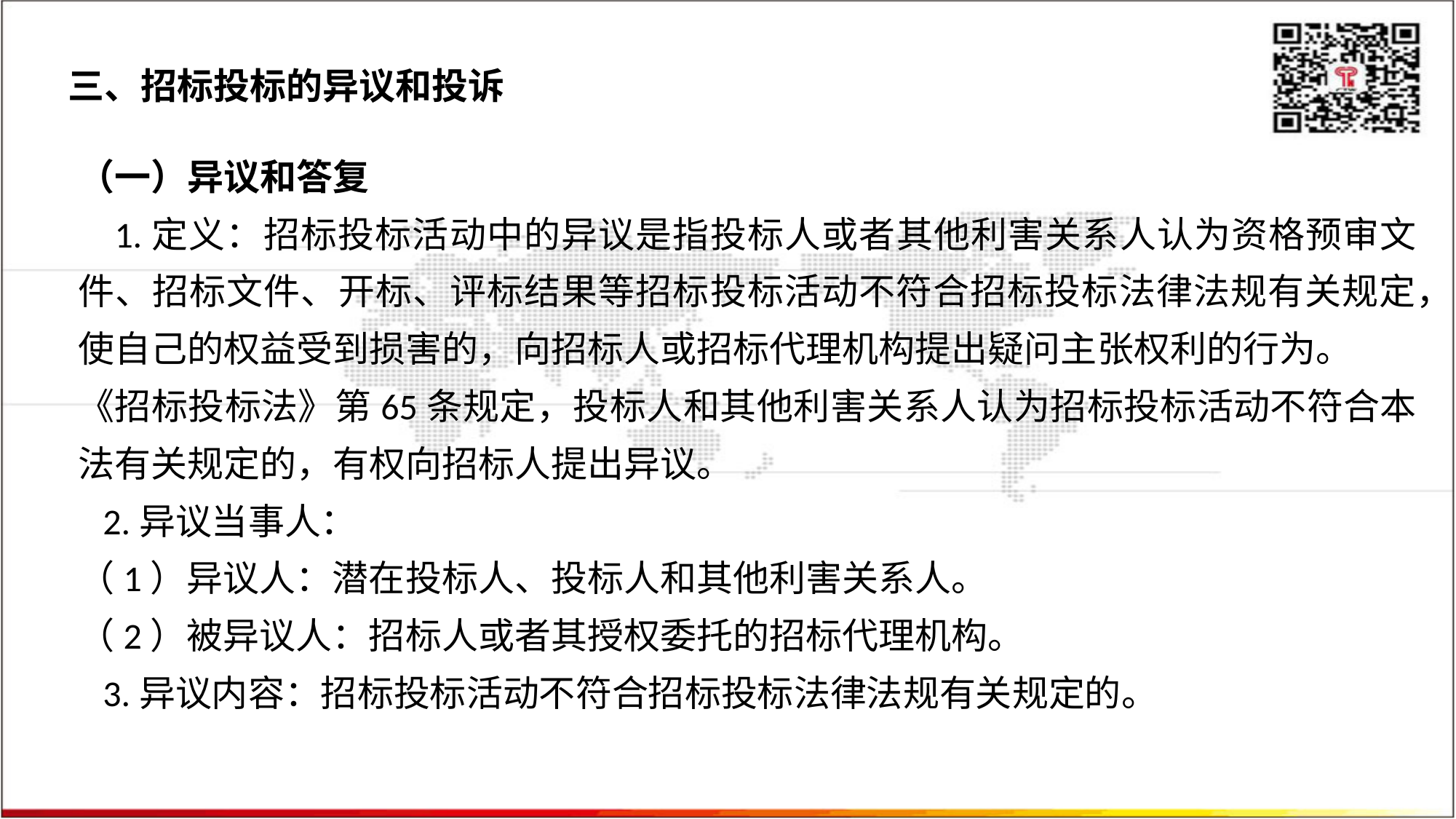

三、招标投标的异议和投诉
（一）异议和答复
    1.定义：招标投标活动中的异议是指投标人或者其他利害关系人认为资格预审文件、招标文件、开标、评标结果等招标投标活动不符合招标投标法律法规有关规定，使自己的权益受到损害的，向招标人或招标代理机构提出疑问主张权利的行为。
《招标投标法》第65条规定，投标人和其他利害关系人认为招标投标活动不符合本法有关规定的，有权向招标人提出异议。
   2.异议当事人：
（1）异议人：潜在投标人、投标人和其他利害关系人。
（2）被异议人：招标人或者其授权委托的招标代理机构。
   3.异议内容：招标投标活动不符合招标投标法律法规有关规定的。